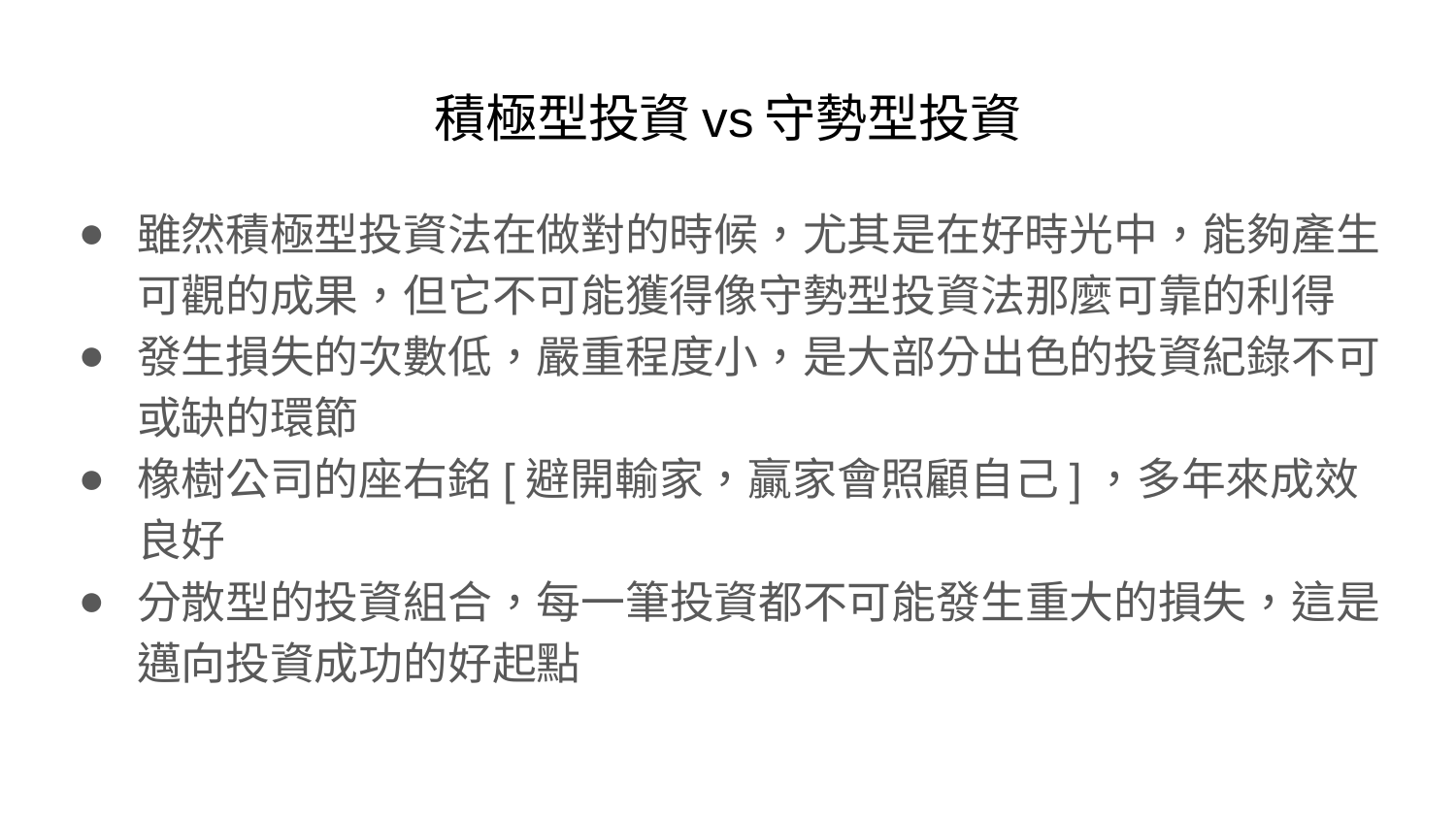

# 積極型投資vs守勢型投資
雖然積極型投資法在做對的時候，尤其是在好時光中，能夠產生可觀的成果，但它不可能獲得像守勢型投資法那麼可靠的利得
發生損失的次數低，嚴重程度小，是大部分出色的投資紀錄不可或缺的環節
橡樹公司的座右銘[避開輸家，贏家會照顧自己]，多年來成效良好
分散型的投資組合，每一筆投資都不可能發生重大的損失，這是邁向投資成功的好起點